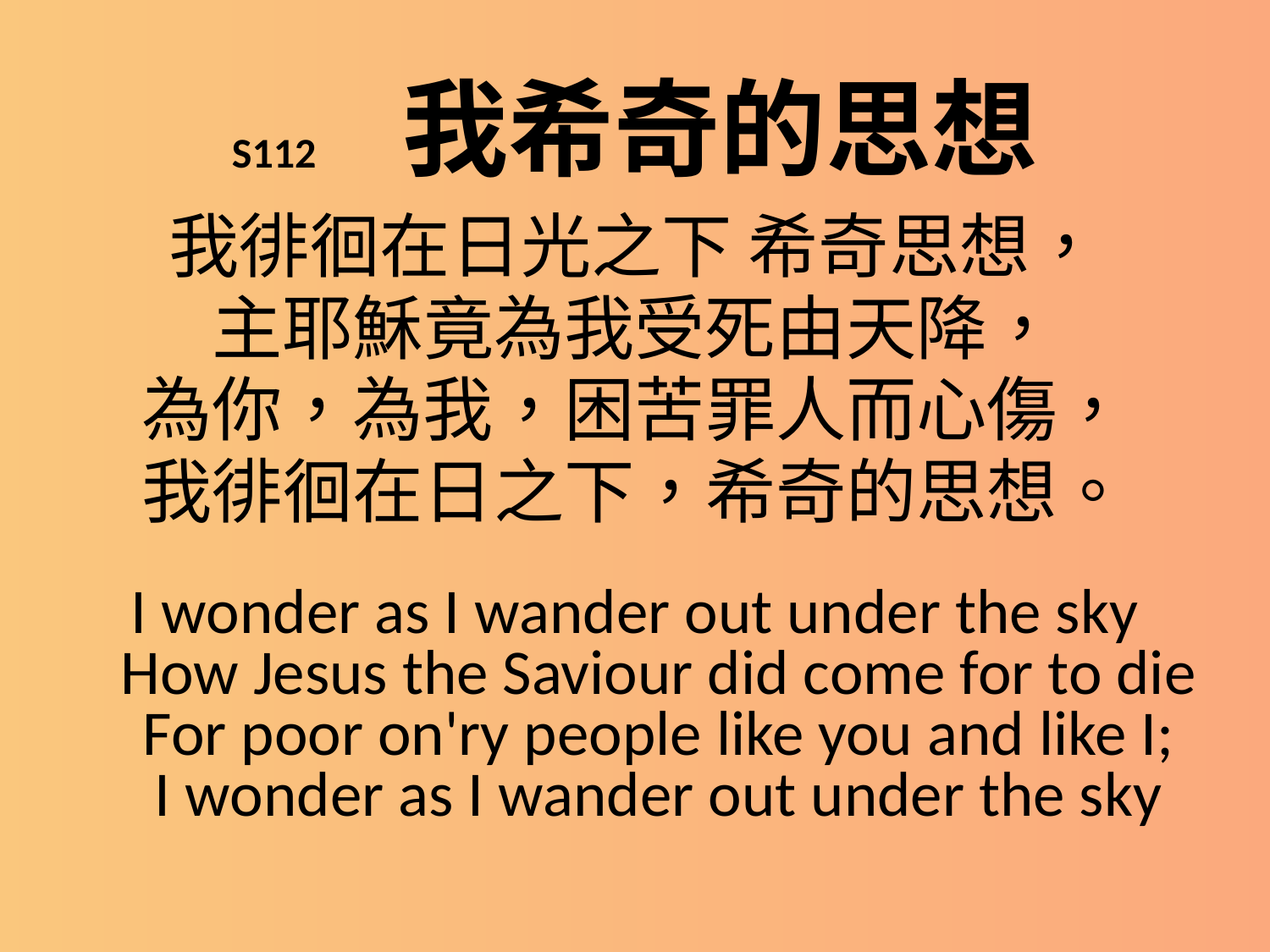

# S112        我希奇的思想
我徘徊在日光之下 希奇思想，
主耶穌竟為我受死由天降，
為你，為我，困苦罪人而心傷，
我徘徊在日之下，希奇的思想。

I wonder as I wander out under the sky
How Jesus the Saviour did come for to die
For poor on'ry people like you and like I;
I wonder as I wander out under the sky